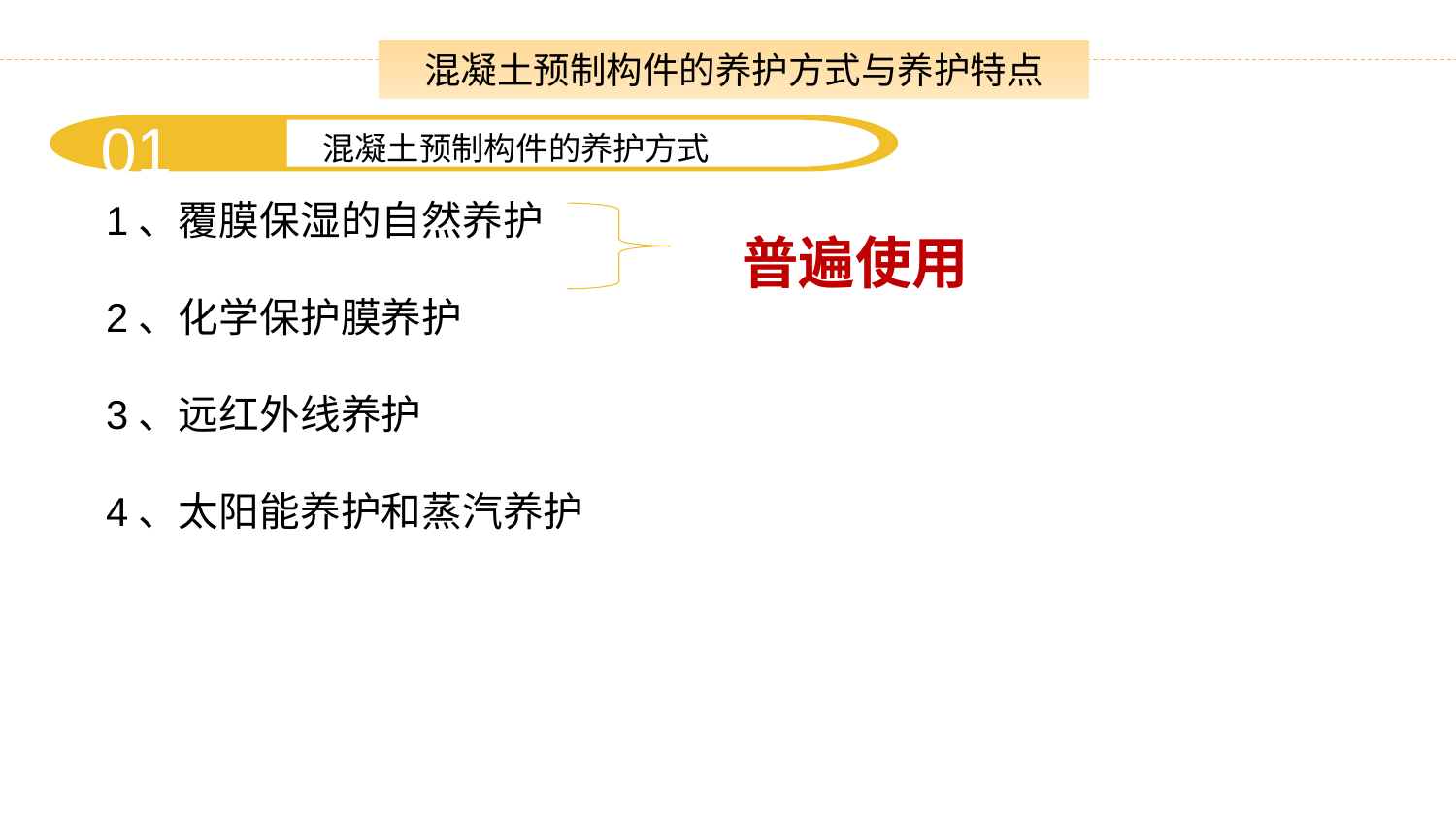

混凝土预制构件的养护方式与养护特点
01

混凝土预制构件的养护方式
1、覆膜保湿的自然养护

2、化学保护膜养护

3、远红外线养护

4、太阳能养护和蒸汽养护

普遍使用